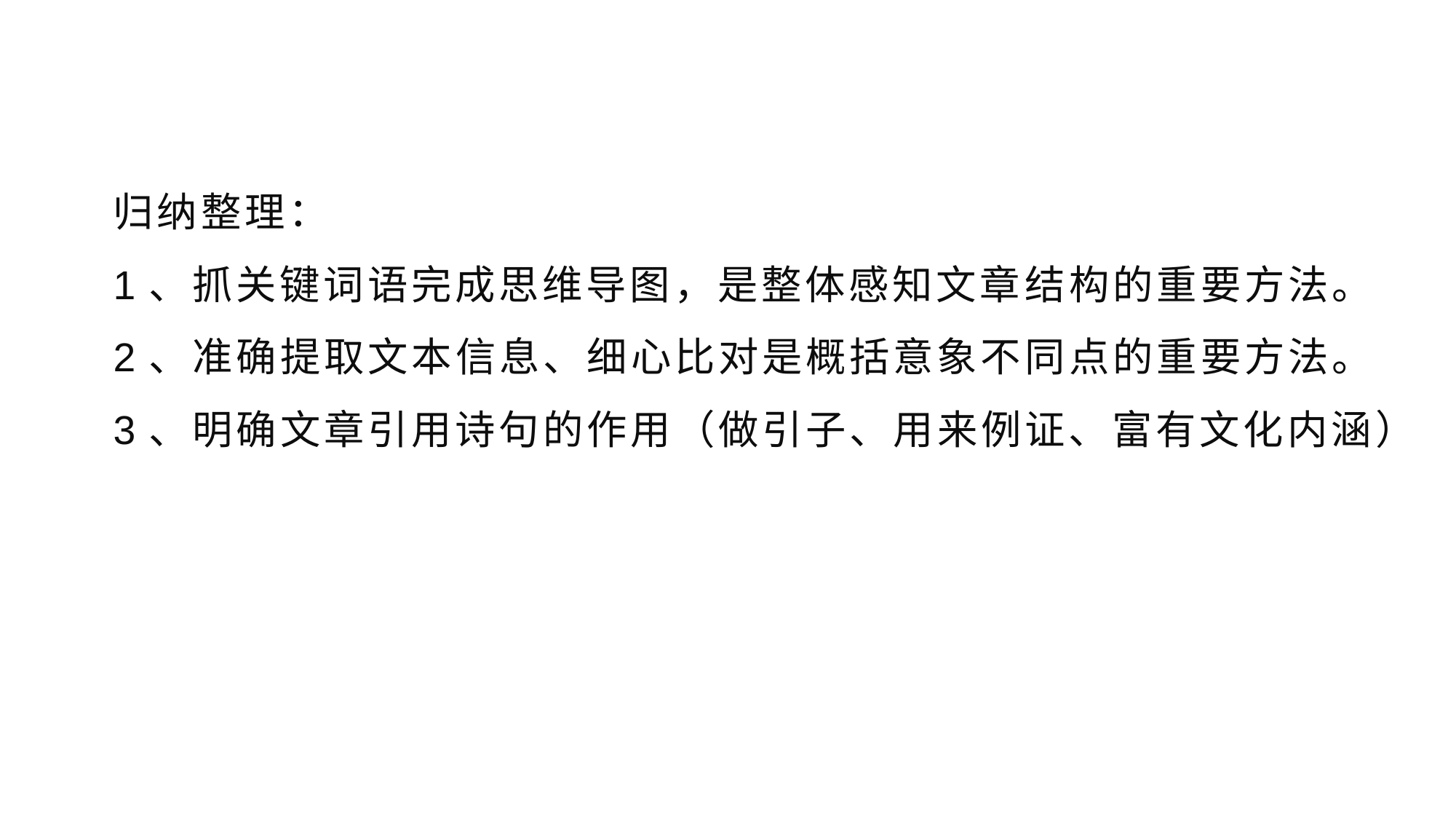

归纳整理：
1、抓关键词语完成思维导图，是整体感知文章结构的重要方法。
2、准确提取文本信息、细心比对是概括意象不同点的重要方法。
3、明确文章引用诗句的作用（做引子、用来例证、富有文化内涵）